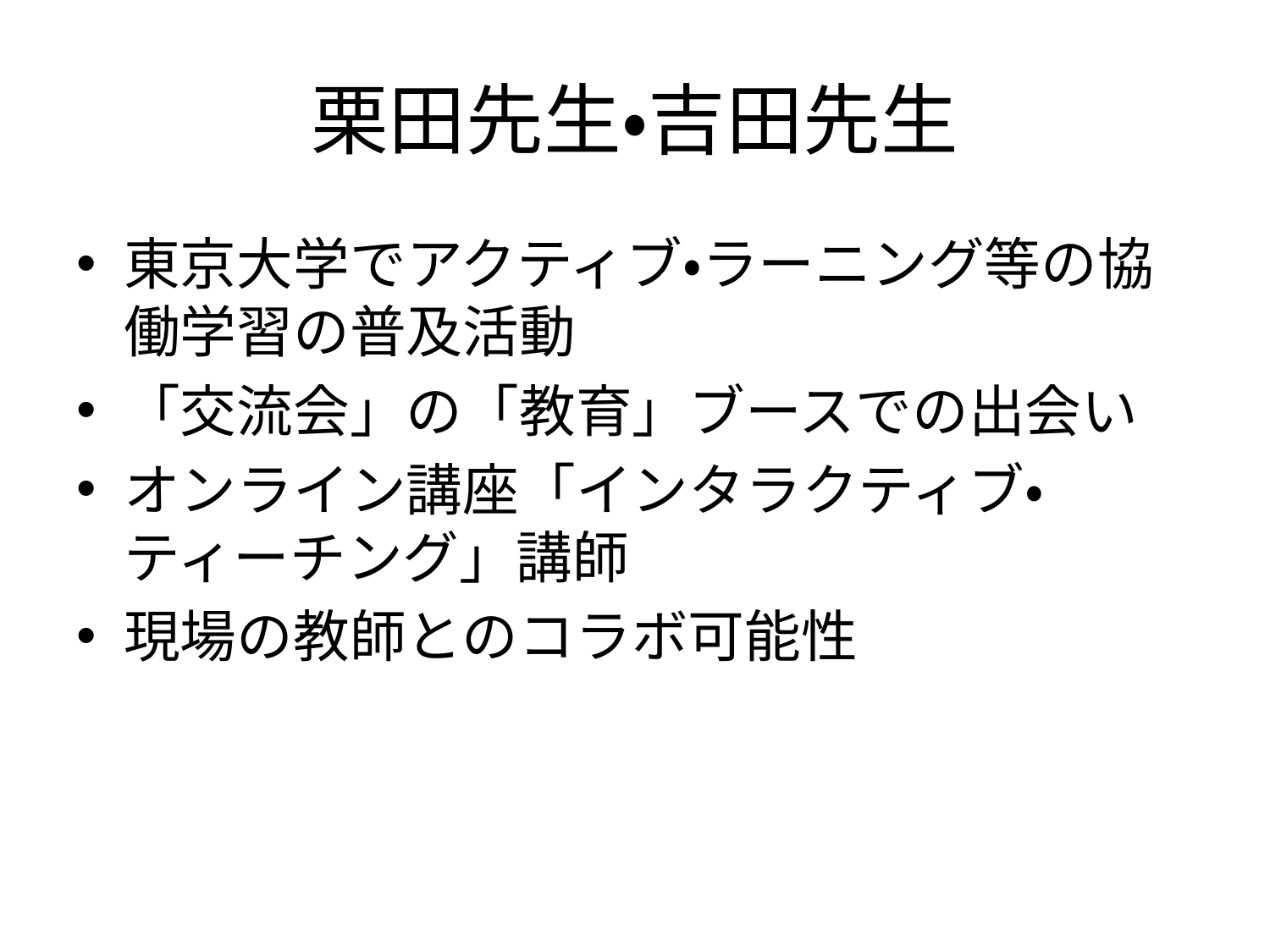

# 栗田先生・吉田先生
東京大学でアクティブ・ラーニング等の協働学習の普及活動
「交流会」の「教育」ブースでの出会い
オンライン講座「インタラクティブ・ティーチング」講師
現場の教師とのコラボ可能性